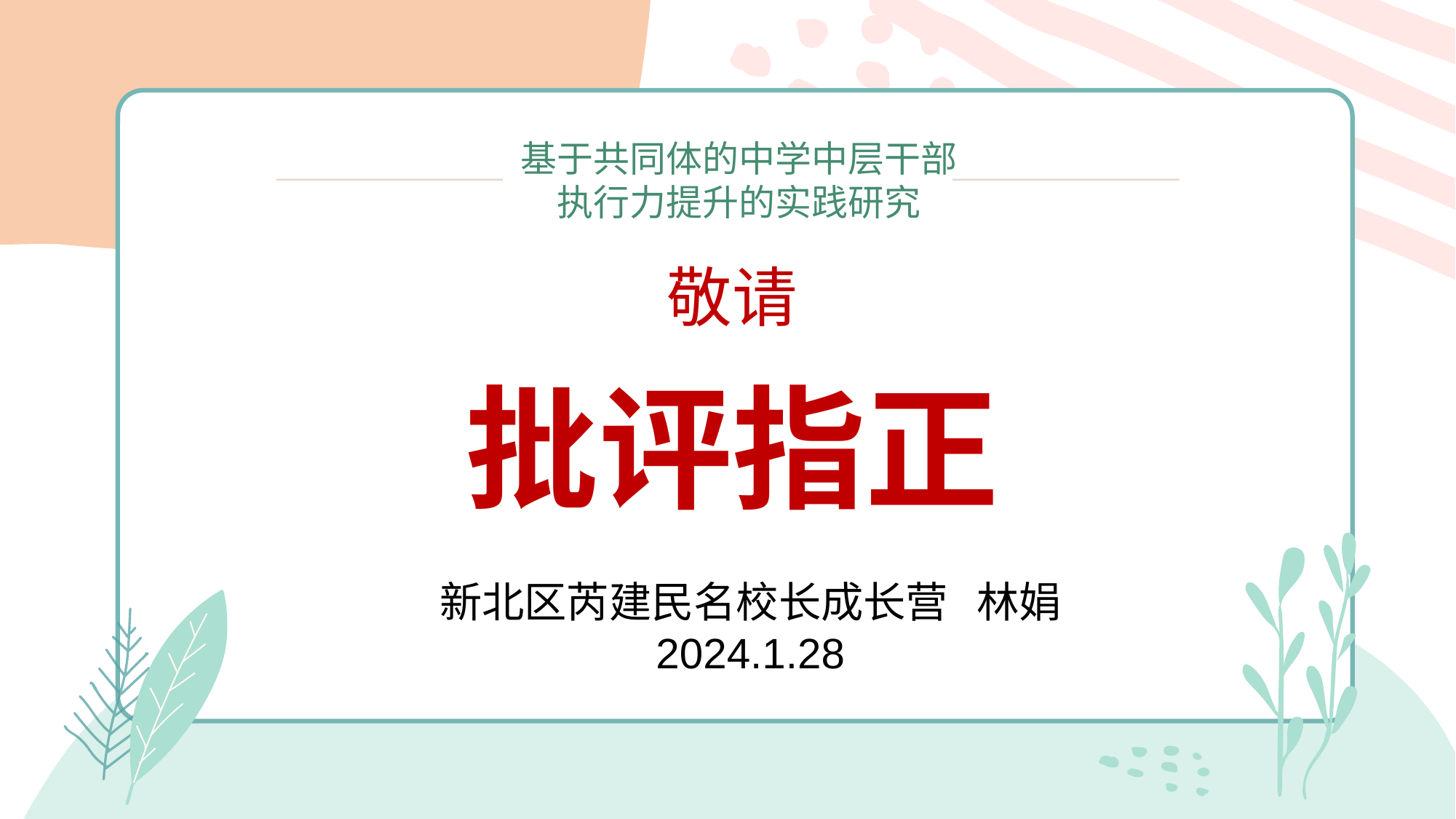

基于共同体的中学中层干部
执行力提升的实践研究
敬请
批评指正

新北区芮建民名校长成长营   林娟
2024.1.28